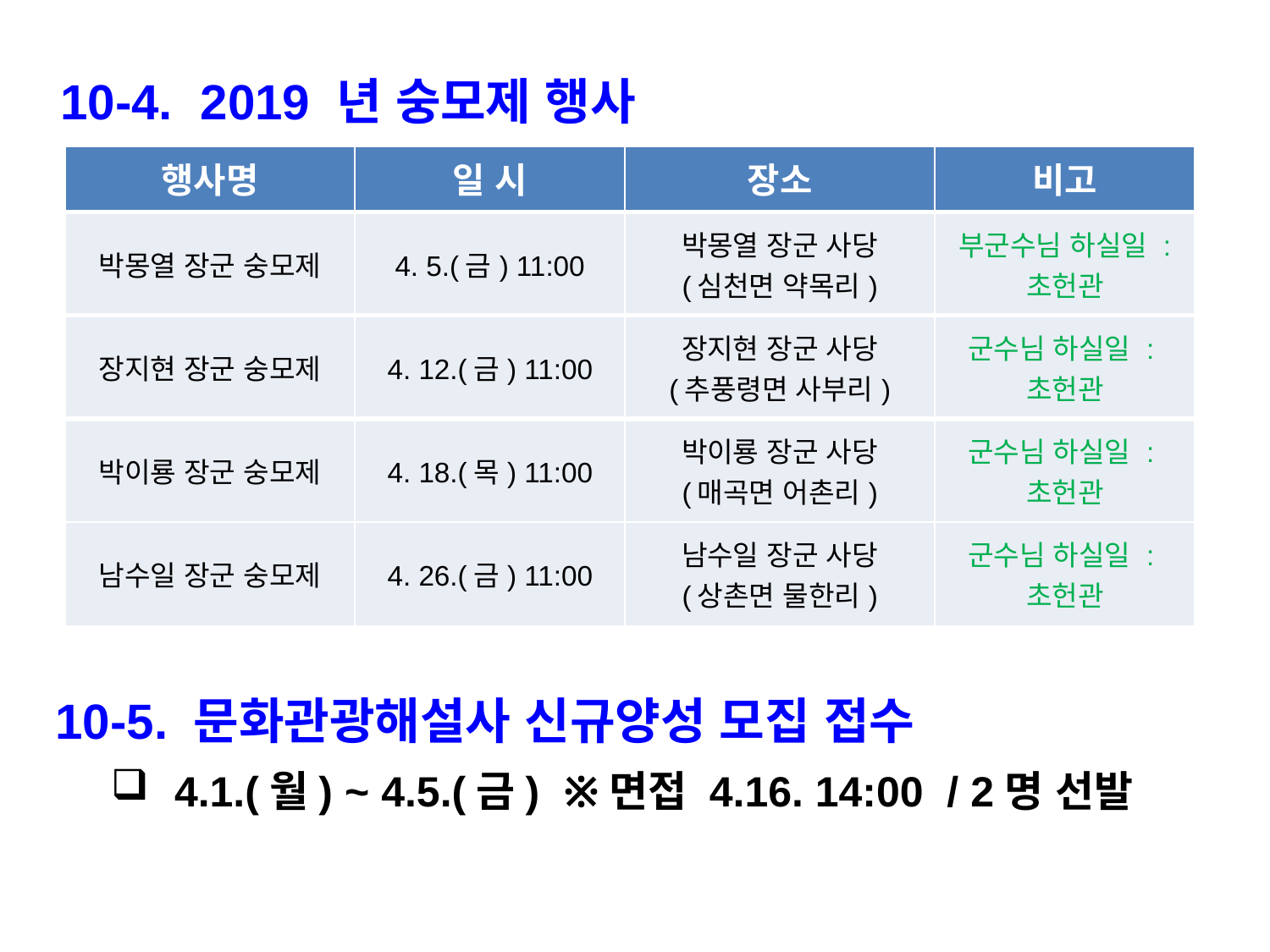

10-4.  2019 년 숭모제 행사

| 행사명 | 일 시 | 장소 | 비고 |
| --- | --- | --- | --- |
| 박몽열 장군 숭모제 | 4. 5.(금) 11:00 | 박몽열 장군 사당 (심천면 약목리) | 부군수님 하실일 : 초헌관 |
| 장지현 장군 숭모제 | 4. 12.(금) 11:00 | 장지현 장군 사당 (추풍령면 사부리) | 군수님 하실일 : 초헌관 |
| 박이룡 장군 숭모제 | 4. 18.(목) 11:00 | 박이룡 장군 사당 (매곡면 어촌리) | 군수님 하실일 : 초헌관 |
| 남수일 장군 숭모제 | 4. 26.(금) 11:00 | 남수일 장군 사당 (상촌면 물한리) | 군수님 하실일 : 초헌관 |
10-5. 문화관광해설사 신규양성 모집 접수
4.1.(월) ~ 4.5.(금)  ※면접 4.16. 14:00  / 2명 선발